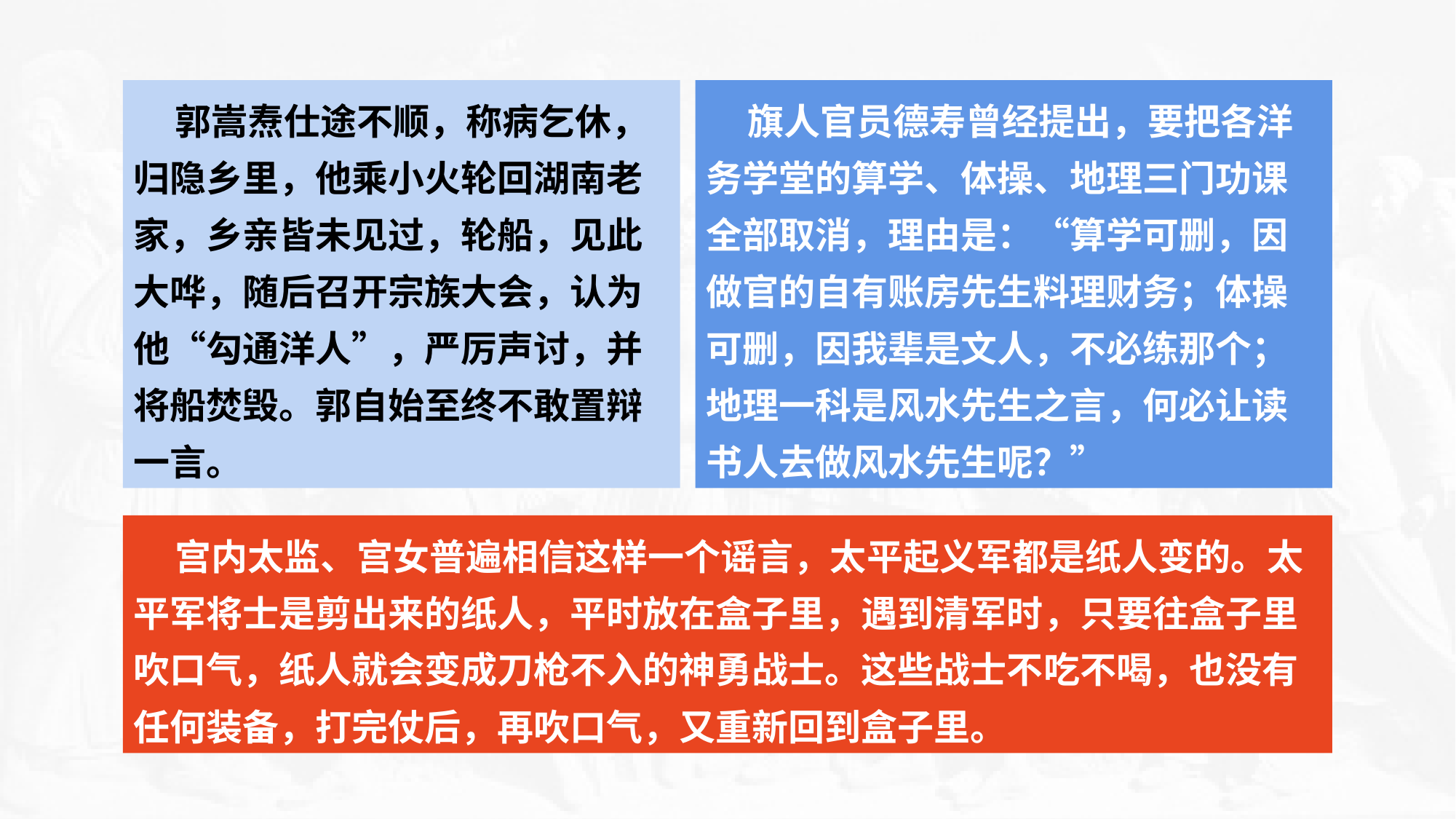

郭嵩焘仕途不顺，称病乞休，归隐乡里，他乘小火轮回湖南老家，乡亲皆未见过，轮船，见此大哗，随后召开宗族大会，认为他“勾通洋人”，严厉声讨，并将船焚毁。郭自始至终不敢置辩一言。
    旗人官员德寿曾经提出，要把各洋务学堂的算学、体操、地理三门功课全部取消，理由是：“算学可删，因做官的自有账房先生料理财务；体操可删，因我辈是文人，不必练那个；地理一科是风水先生之言，何必让读书人去做风水先生呢？”
    宫内太监、宫女普遍相信这样一个谣言，太平起义军都是纸人变的。太平军将士是剪出来的纸人，平时放在盒子里，遇到清军时，只要往盒子里吹口气，纸人就会变成刀枪不入的神勇战士。这些战士不吃不喝，也没有任何装备，打完仗后，再吹口气，又重新回到盒子里。